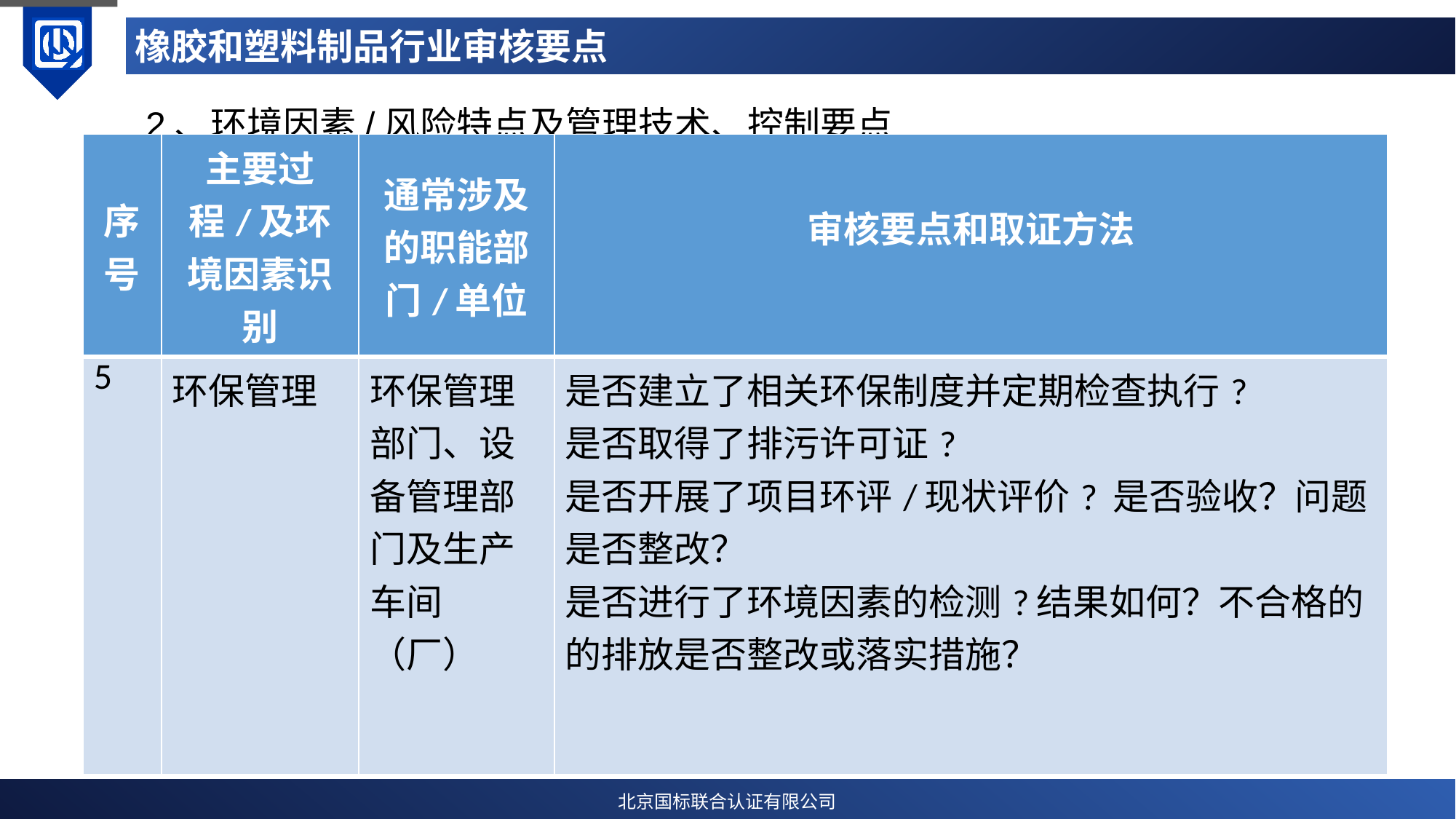

# 橡胶和塑料制品行业审核要点
2、环境因素/风险特点及管理技术、控制要点

| 序号 | 主要过程/及环境因素识别 | 通常涉及的职能部门/单位 | 审核要点和取证方法 |
| --- | --- | --- | --- |
| 5 | 环保管理 | 环保管理部门、设备管理部门及生产车间（厂） | 是否建立了相关环保制度并定期检查执行? 是否取得了排污许可证? 是否开展了项目环评/现状评价? 是否验收？问题是否整改？ 是否进行了环境因素的检测?结果如何？不合格的的排放是否整改或落实措施？ |